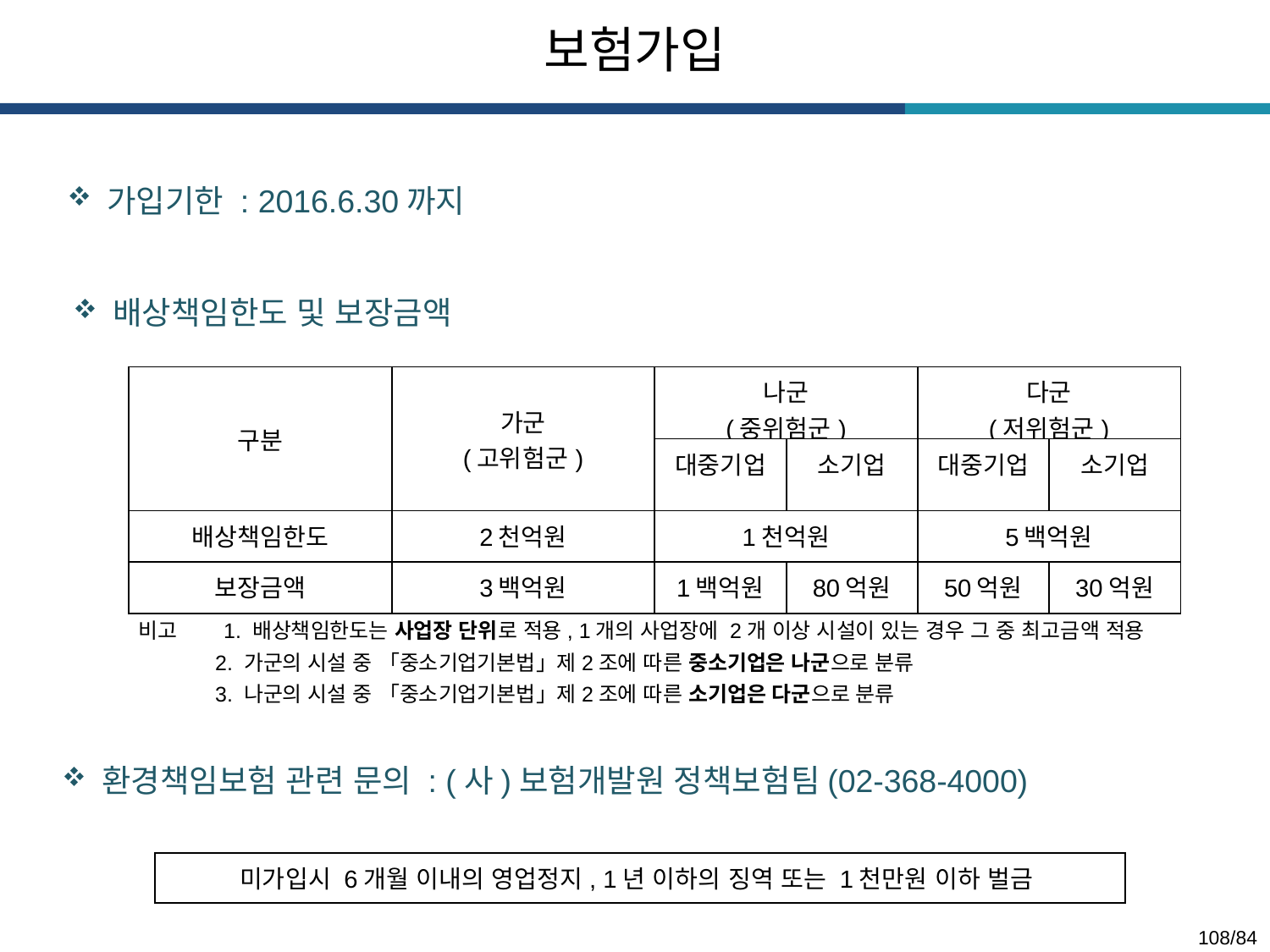

보험가입
가입기한 : 2016.6.30까지
배상책임한도 및 보장금액
| 구분 | 가군 (고위험군) | 나군 (중위험군) |  | 다군 (저위험군) |  |
| --- | --- | --- | --- | --- | --- |
|  |  | 대중기업 | 소기업 | 대중기업 | 소기업 |
| 배상책임한도 | 2천억원 | 1천억원 |  | 5백억원 |  |
| 보장금액 | 3백억원 | 1백억원 | 80억원 | 50억원 | 30억원 |
비고       1. 배상책임한도는 사업장 단위로 적용, 1개의 사업장에 2개 이상 시설이 있는 경우 그 중 최고금액 적용
             2. 가군의 시설 중 「중소기업기본법」제2조에 따른 중소기업은 나군으로 분류
             3. 나군의 시설 중 「중소기업기본법」제2조에 따른 소기업은 다군으로 분류
환경책임보험 관련 문의 : (사)보험개발원 정책보험팀(02-368-4000)
미가입시 6개월 이내의 영업정지, 1년 이하의 징역 또는 1천만원 이하 벌금